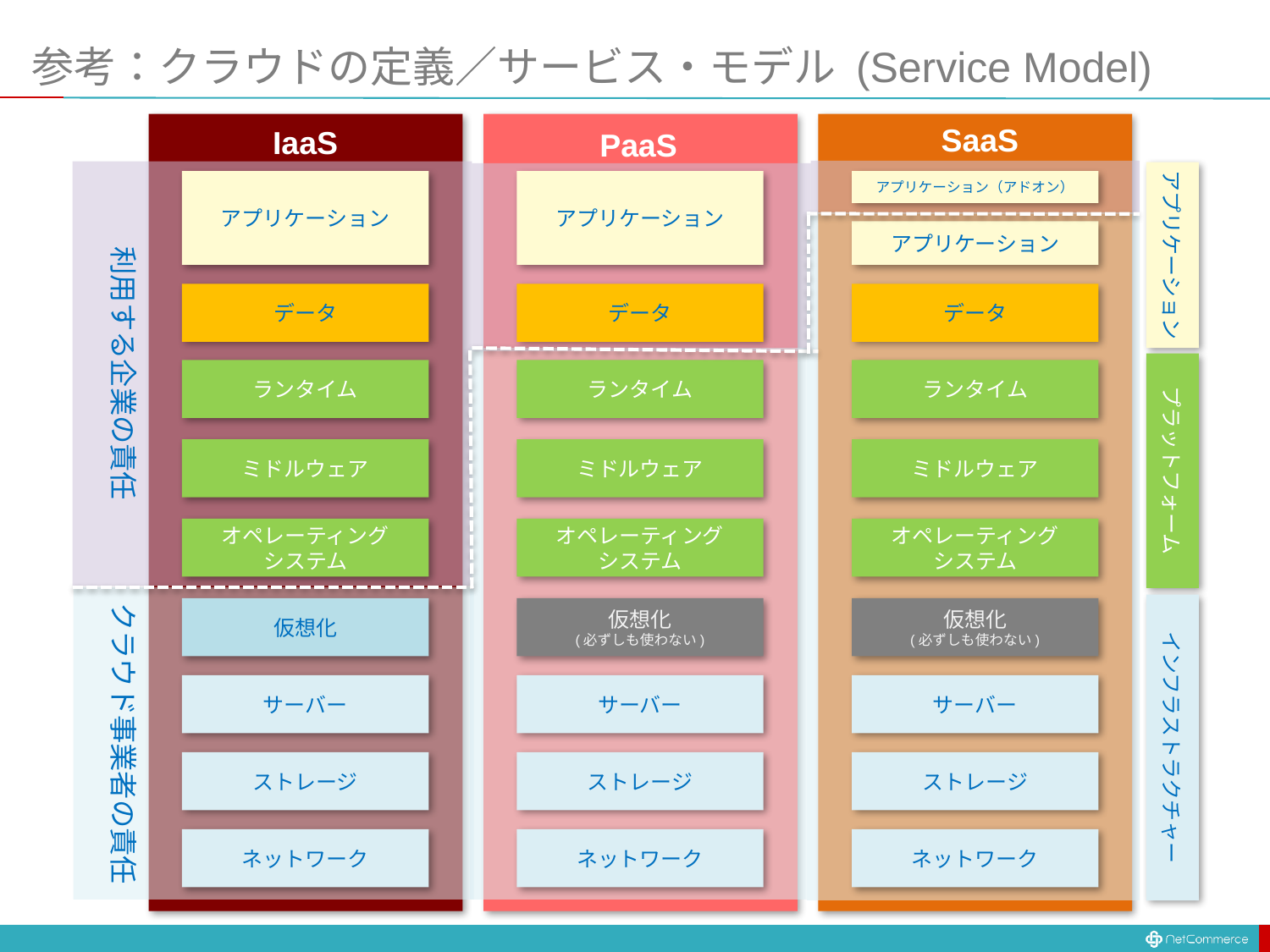

# 参考：クラウドの定義／サービス・モデル (Service Model)
SaaS

IaaS
PaaS

アプリケーション

アプリケーション
アプリケーション
アプリケーション（アドオン）

アプリケーション
利用する企業の責任
データ
データ
データ

プラットフォーム
ランタイム
ランタイム
ランタイム
ミドルウェア
ミドルウェア
ミドルウェア
オペレーティング
システム
オペレーティング
システム
オペレーティング
システム

インフラストラクチャー
クラウド事業者の責任
仮想化
仮想化
(必ずしも使わない)
仮想化
(必ずしも使わない)
サーバー
サーバー
サーバー
ストレージ
ストレージ
ストレージ
ネットワーク
ネットワーク
ネットワーク